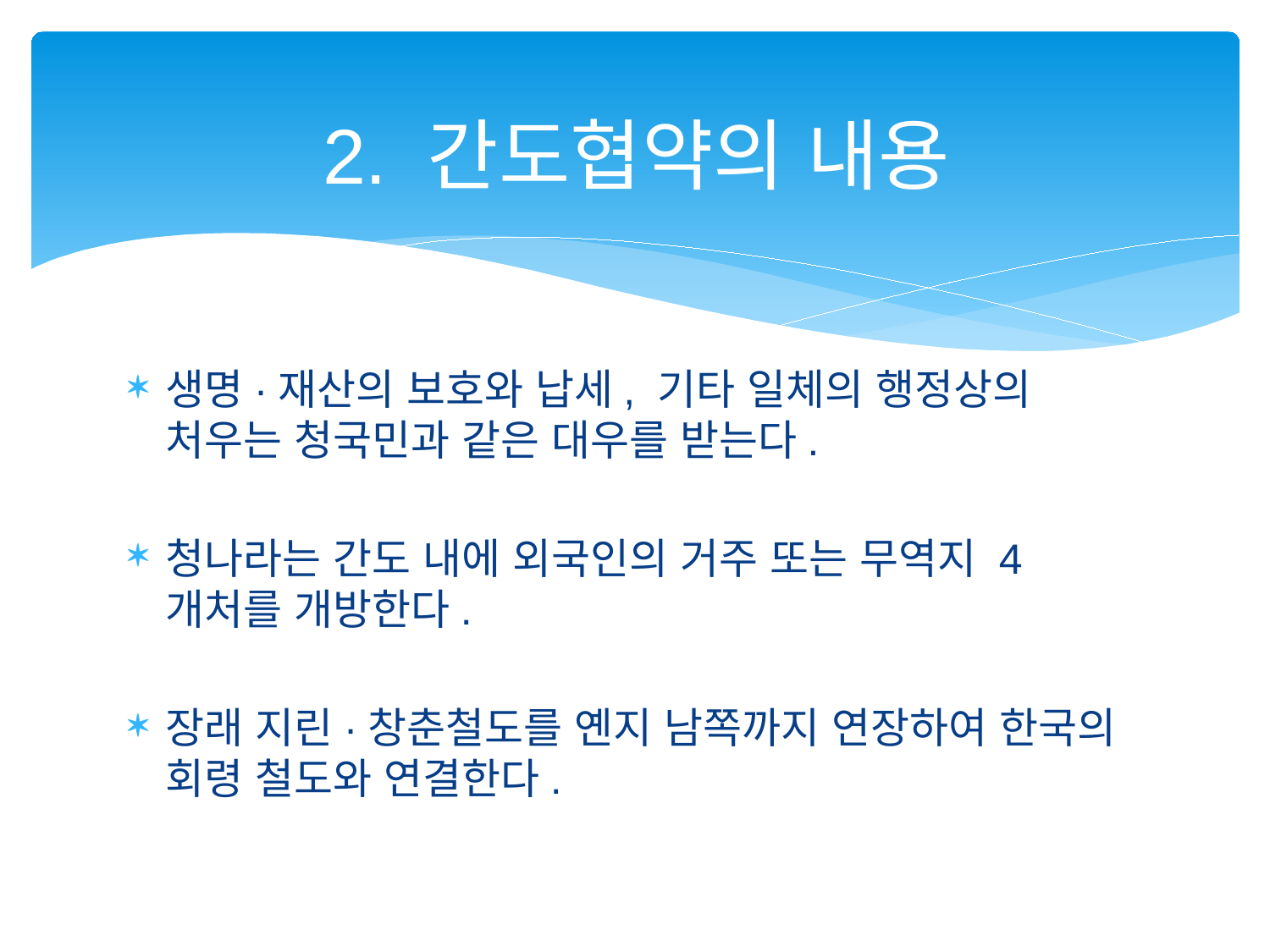

# 2. 간도협약의 내용
생명·재산의 보호와 납세, 기타 일체의 행정상의 처우는 청국민과 같은 대우를 받는다.

청나라는 간도 내에 외국인의 거주 또는 무역지 4개처를 개방한다.

장래 지린·창춘철도를 옌지 남쪽까지 연장하여 한국의 회령 철도와 연결한다.